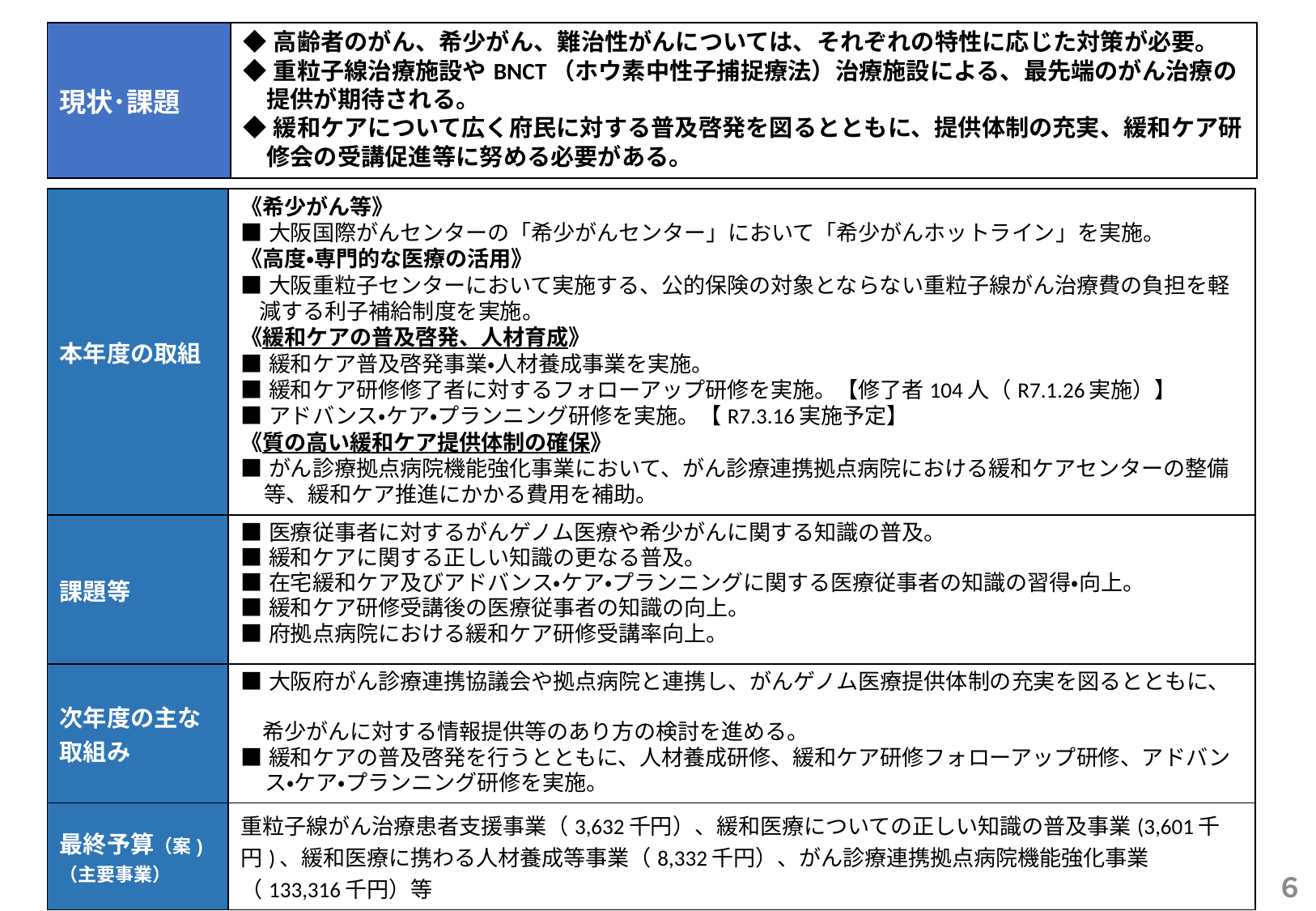

| 現状･課題 | ◆高齢者のがん、希少がん、難治性がんについては、それぞれの特性に応じた対策が必要。 ◆重粒子線治療施設やBNCT（ホウ素中性子捕捉療法）治療施設による、最先端のがん治療の提供が期待される。　 ◆緩和ケアについて広く府民に対する普及啓発を図るとともに、提供体制の充実、緩和ケア研修会の受講促進等に努める必要がある。 |
| --- | --- |
| 本年度の取組 | 《希少がん等》 ■大阪国際がんセンターの「希少がんセンター」において「希少がんホットライン」を実施。 《高度・専門的な医療の活用》 ■大阪重粒子センターにおいて実施する、公的保険の対象とならない重粒子線がん治療費の負担を軽減する利子補給制度を実施。 《緩和ケアの普及啓発、人材育成》 ■緩和ケア普及啓発事業・人材養成事業を実施。 ■緩和ケア研修修了者に対するフォローアップ研修を実施。【修了者104人（R7.1.26実施）】 ■アドバンス・ケア・プランニング研修を実施。【R7.3.16実施予定】 《質の高い緩和ケア提供体制の確保》 ■がん診療拠点病院機能強化事業において、がん診療連携拠点病院における緩和ケアセンターの整備等、緩和ケア推進にかかる費用を補助。 |
| --- | --- |
| 課題等 | ■医療従事者に対するがんゲノム医療や希少がんに関する知識の普及。 ■緩和ケアに関する正しい知識の更なる普及。 ■在宅緩和ケア及びアドバンス・ケア・プランニングに関する医療従事者の知識の習得・向上。 ■緩和ケア研修受講後の医療従事者の知識の向上。 ■府拠点病院における緩和ケア研修受講率向上。 |
| 次年度の主な取組み | ■大阪府がん診療連携協議会や拠点病院と連携し、がんゲノム医療提供体制の充実を図るとともに、　 　希少がんに対する情報提供等のあり方の検討を進める。 ■緩和ケアの普及啓発を行うとともに、人材養成研修、緩和ケア研修フォローアップ研修、アドバンス・ケア・プランニング研修を実施。 |
| 最終予算（案)（主要事業） | 重粒子線がん治療患者支援事業（3,632千円）、緩和医療についての正しい知識の普及事業(3,601千円)、緩和医療に携わる人材養成等事業（8,332千円）、がん診療連携拠点病院機能強化事業（133,316千円）等 |
６